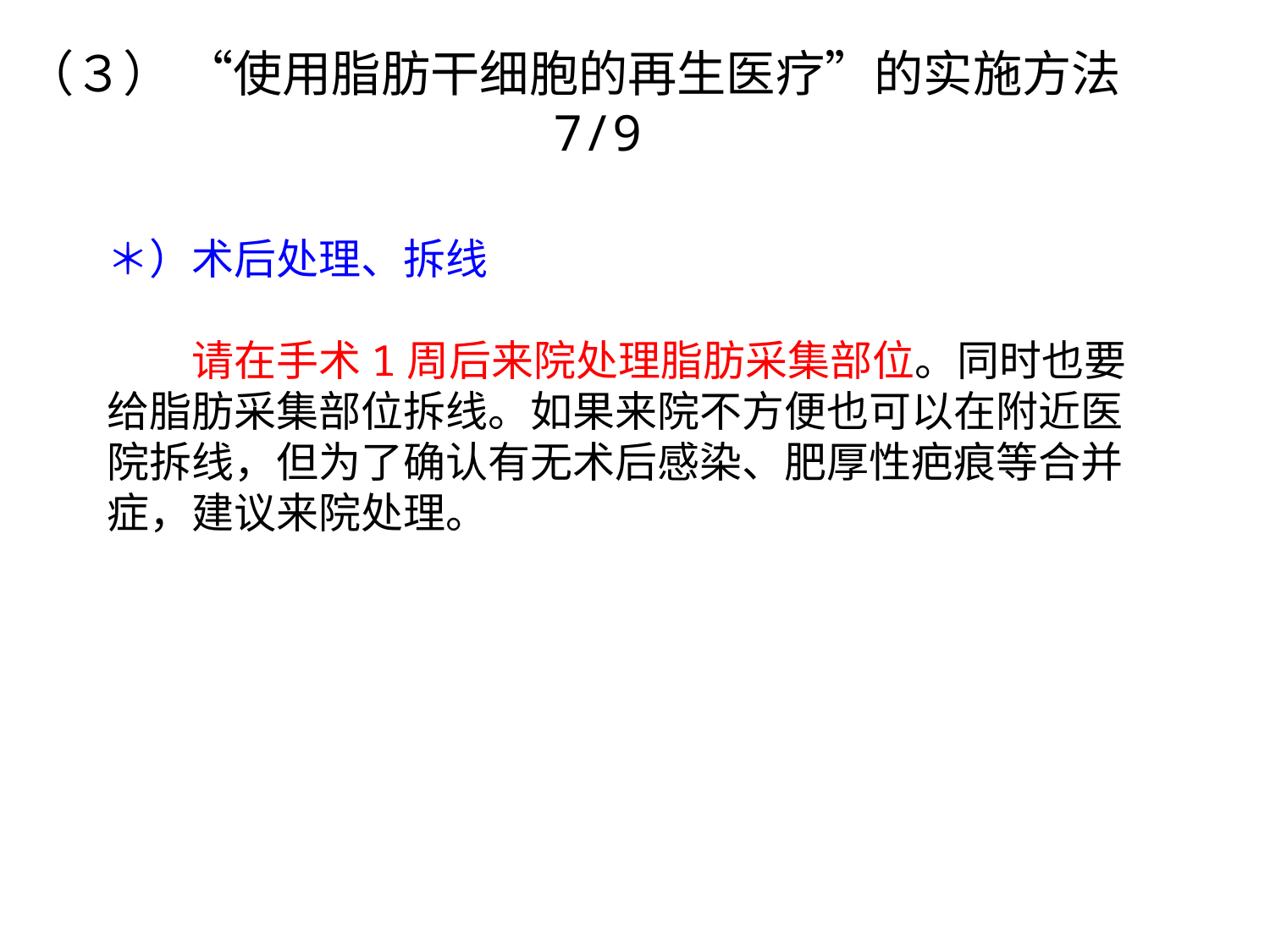

（３） “使用脂肪干细胞的再生医疗”的实施方法　
7/9
＊）术后处理、拆线

　　请在手术1周后来院处理脂肪采集部位。同时也要给脂肪采集部位拆线。如果来院不方便也可以在附近医院拆线，但为了确认有无术后感染、肥厚性疤痕等合并症，建议来院处理。